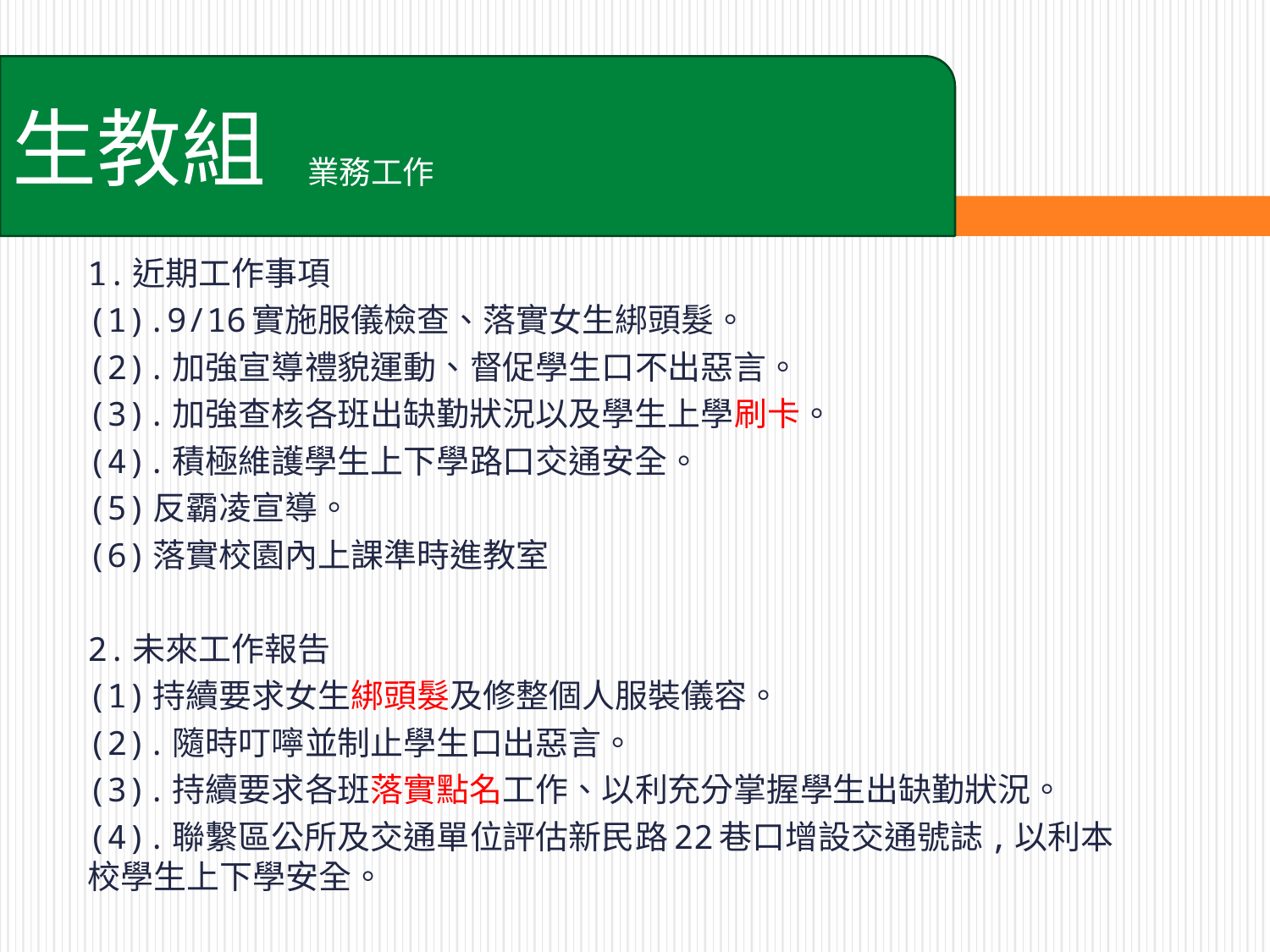

生教組
業務工作

1.近期工作事項
(1).9/16實施服儀檢查、落實女生綁頭髮。
(2).加強宣導禮貌運動、督促學生口不出惡言。
(3).加強查核各班出缺勤狀況以及學生上學刷卡。
(4).積極維護學生上下學路口交通安全。
(5)反霸凌宣導。
(6)落實校園內上課準時進教室

2.未來工作報告
(1)持續要求女生綁頭髮及修整個人服裝儀容。
(2).隨時叮嚀並制止學生口出惡言。
(3).持續要求各班落實點名工作、以利充分掌握學生出缺勤狀況。
(4).聯繫區公所及交通單位評估新民路22巷口增設交通號誌,以利本校學生上下學安全。